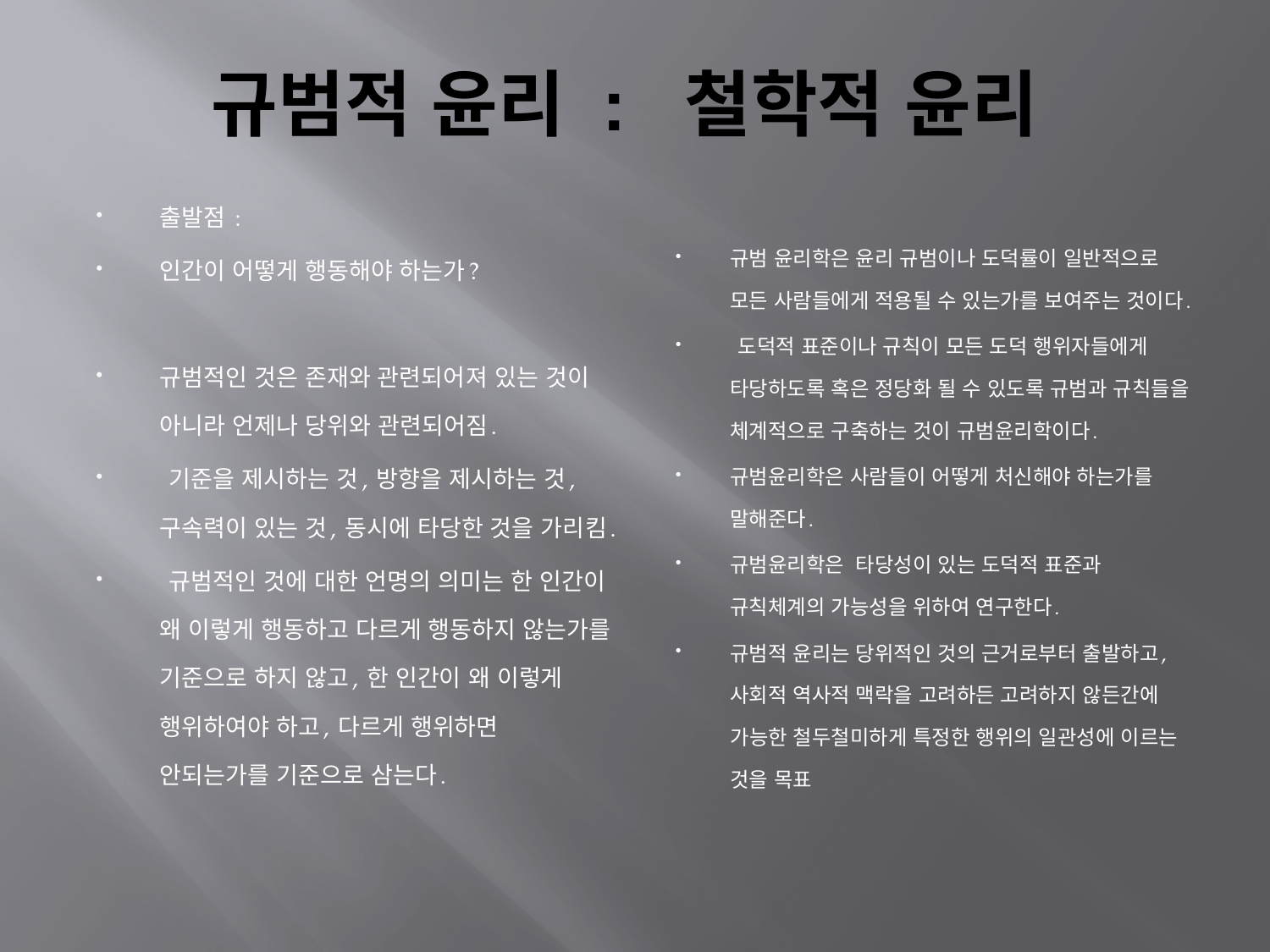

# 규범적 윤리 :  철학적 윤리
출발점 :
인간이 어떻게 행동해야 하는가?

규범적인 것은 존재와 관련되어져 있는 것이 아니라 언제나 당위와 관련되어짐.
 기준을 제시하는 것, 방향을 제시하는 것, 구속력이 있는 것, 동시에 타당한 것을 가리킴.
 규범적인 것에 대한 언명의 의미는 한 인간이 왜 이렇게 행동하고 다르게 행동하지 않는가를 기준으로 하지 않고, 한 인간이 왜 이렇게 행위하여야 하고, 다르게 행위하면 안되는가를 기준으로 삼는다.

규범 윤리학은 윤리 규범이나 도덕률이 일반적으로 모든 사람들에게 적용될 수 있는가를 보여주는 것이다.
 도덕적 표준이나 규칙이 모든 도덕 행위자들에게 타당하도록 혹은 정당화 될 수 있도록 규범과 규칙들을 체계적으로 구축하는 것이 규범윤리학이다.
규범윤리학은 사람들이 어떻게 처신해야 하는가를 말해준다.
규범윤리학은  타당성이 있는 도덕적 표준과 규칙체계의 가능성을 위하여 연구한다.
규범적 윤리는 당위적인 것의 근거로부터 출발하고, 사회적 역사적 맥락을 고려하든 고려하지 않든간에 가능한 철두철미하게 특정한 행위의 일관성에 이르는 것을 목표